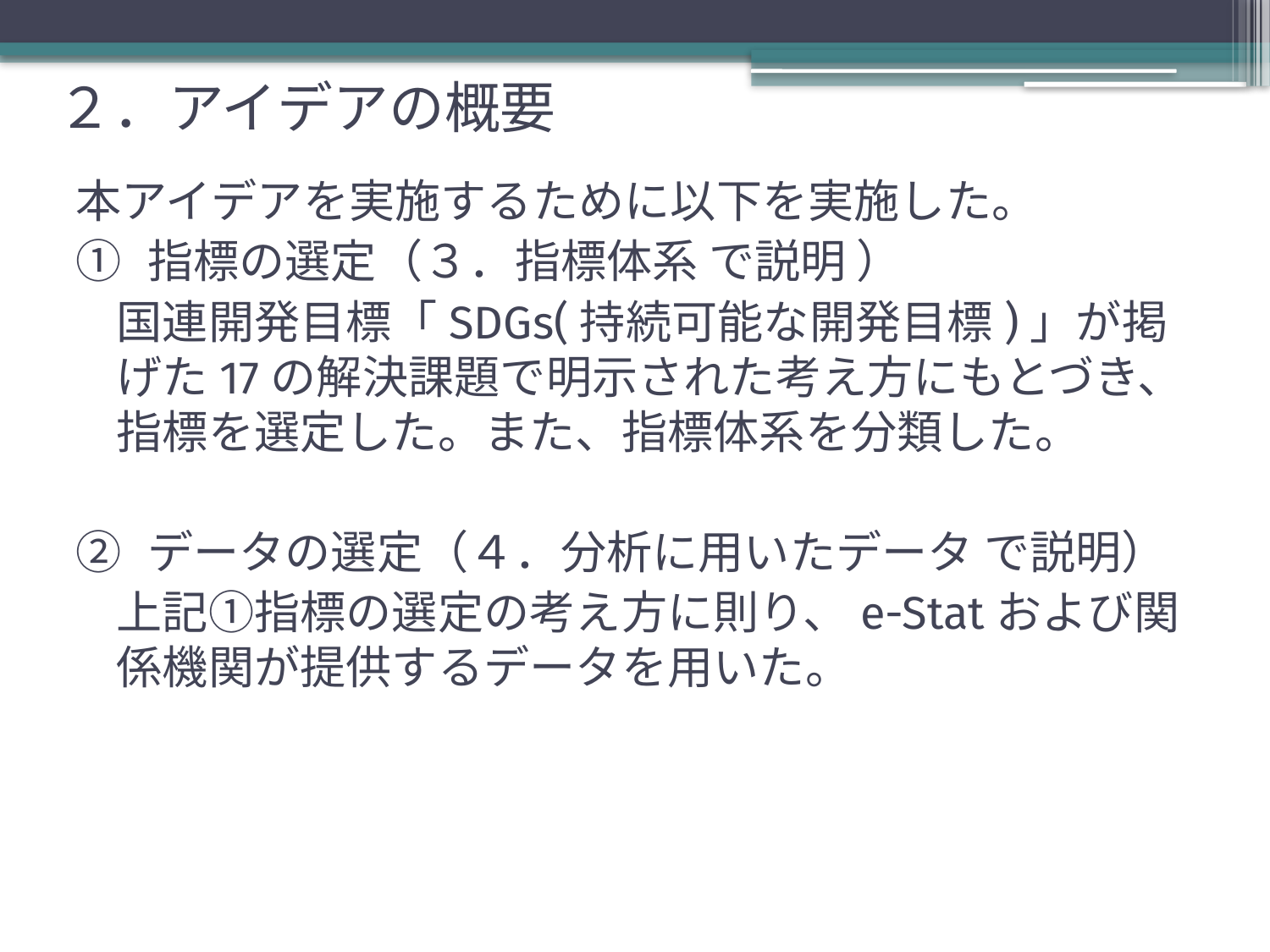

# ２．アイデアの概要
本アイデアを実施するために以下を実施した。
指標の選定（３．指標体系 で説明 ）
国連開発目標「SDGs(持続可能な開発目標)」が掲げた17の解決課題で明示された考え方にもとづき、指標を選定した。また、指標体系を分類した。

データの選定（４．分析に用いたデータ で説明）
上記①指標の選定の考え方に則り、e-Statおよび関係機関が提供するデータを用いた。